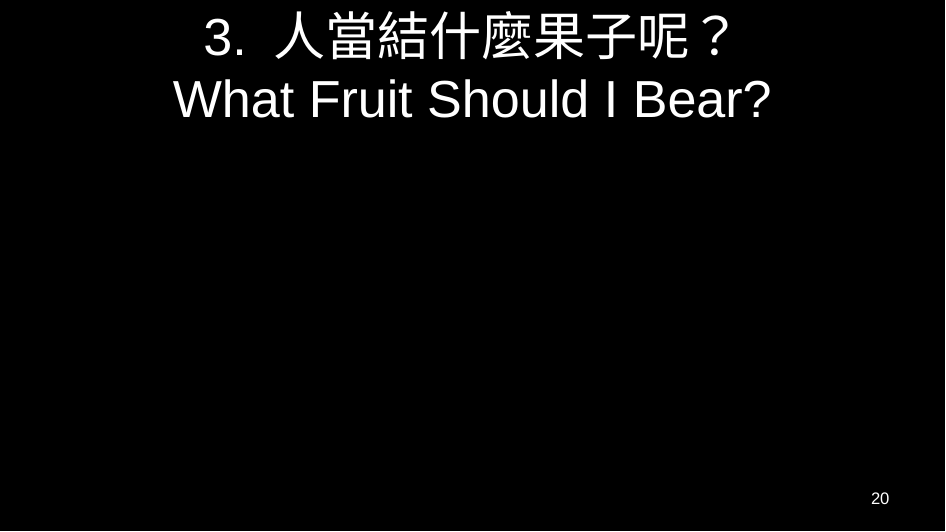

# 3. 人當結什麼果子呢？ What Fruit Should I Bear?

20